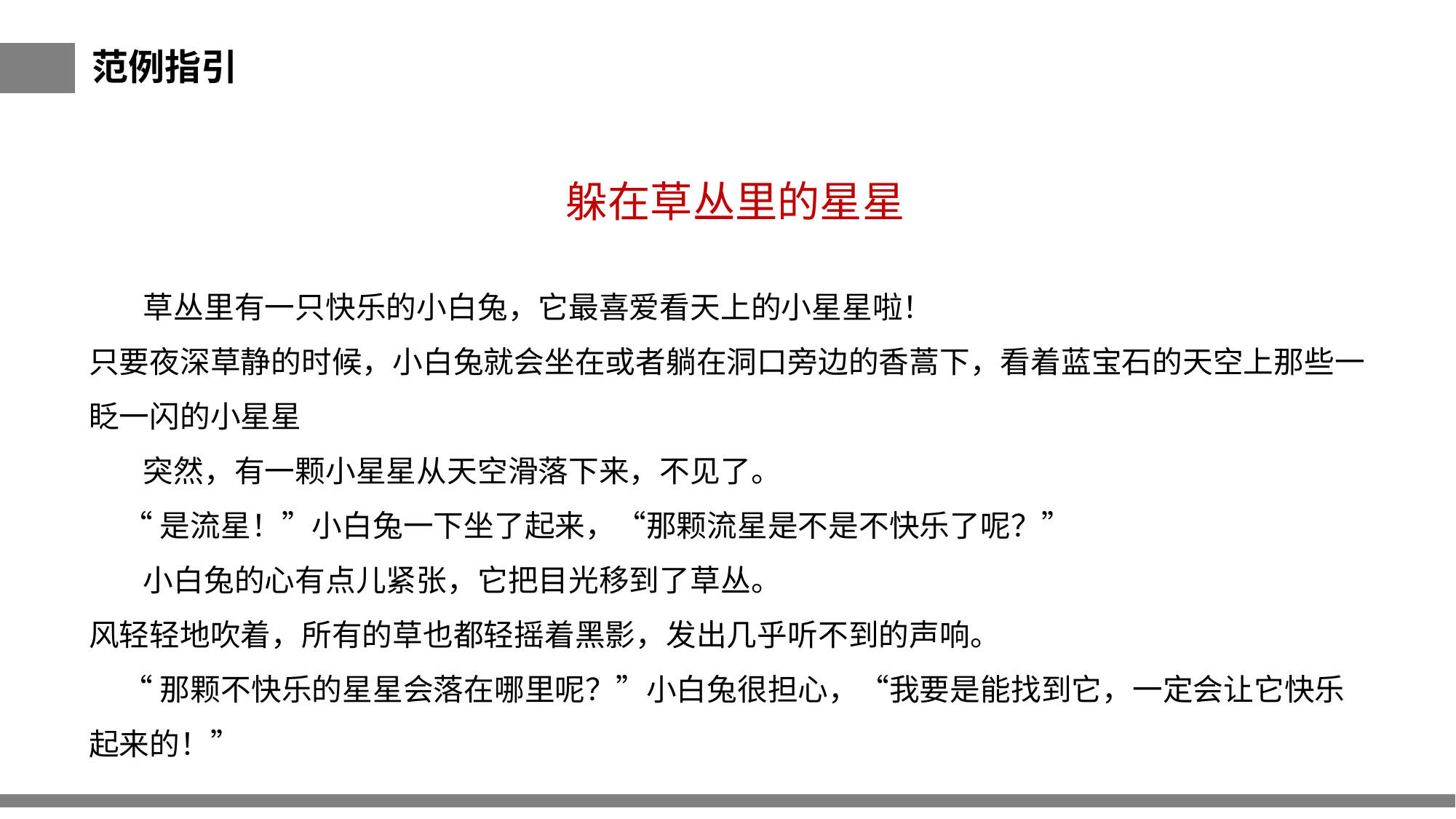

范例指引
躲在草丛里的星星
       草丛里有一只快乐的小白兔，它最喜爱看天上的小星星啦！
只要夜深草静的时候，小白兔就会坐在或者躺在洞口旁边的香蒿下，看着蓝宝石的天空上那些一眨一闪的小星星
       突然，有一颗小星星从天空滑落下来，不见了。
     “是流星！”小白兔一下坐了起来，“那颗流星是不是不快乐了呢？”
       小白兔的心有点儿紧张，它把目光移到了草丛。
风轻轻地吹着，所有的草也都轻摇着黑影，发出几乎听不到的声响。
     “那颗不快乐的星星会落在哪里呢？”小白兔很担心，“我要是能找到它，一定会让它快乐起来的！”